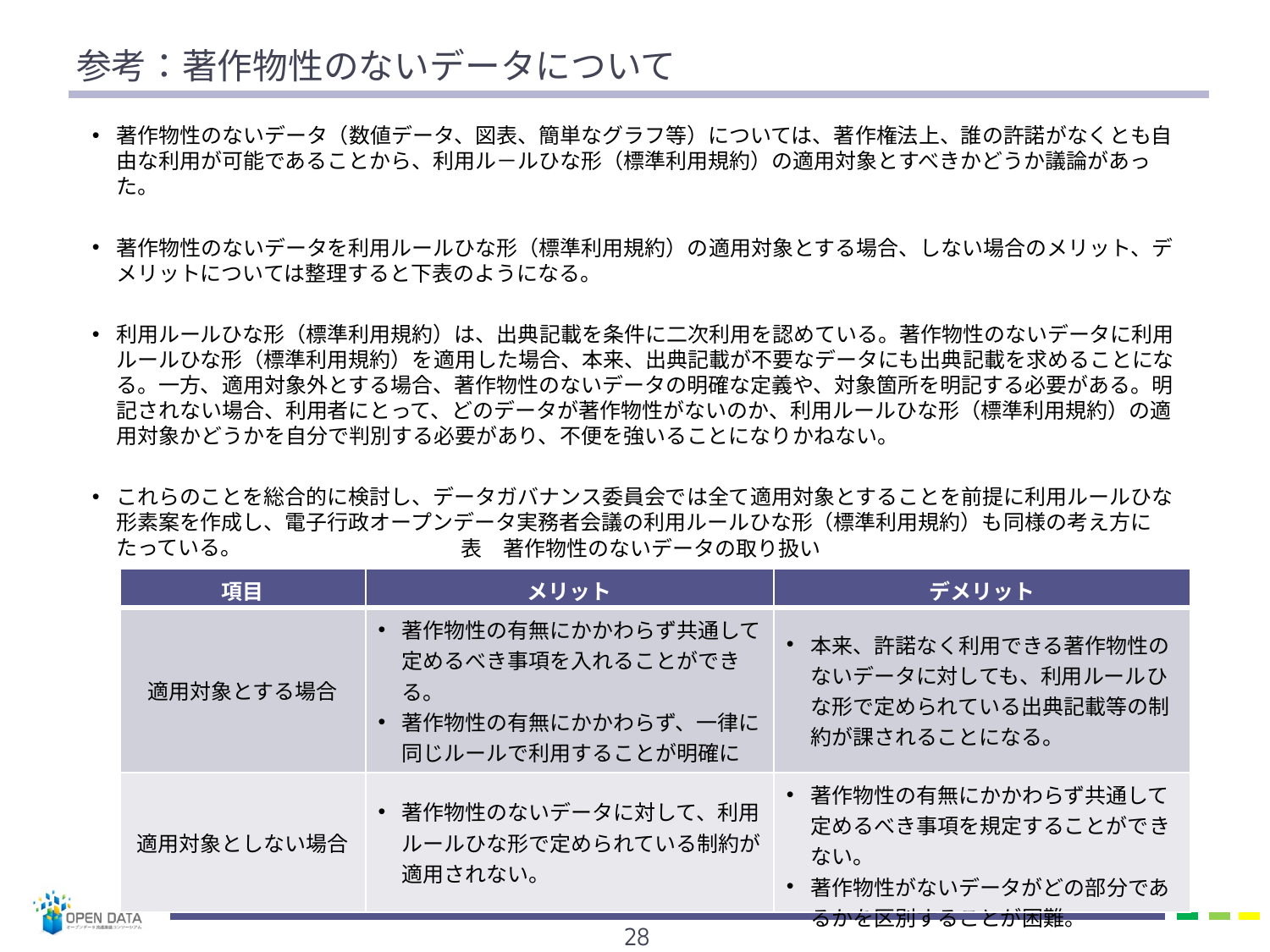

# 参考：著作物性のないデータについて
著作物性のないデータ（数値データ、図表、簡単なグラフ等）については、著作権法上、誰の許諾がなくとも自由な利用が可能であることから、利用ル－ルひな形（標準利用規約）の適用対象とすべきかどうか議論があった。

著作物性のないデータを利用ルールひな形（標準利用規約）の適用対象とする場合、しない場合のメリット、デメリットについては整理すると下表のようになる。

利用ルールひな形（標準利用規約）は、出典記載を条件に二次利用を認めている。著作物性のないデータに利用ルールひな形（標準利用規約）を適用した場合、本来、出典記載が不要なデータにも出典記載を求めることになる。一方、適用対象外とする場合、著作物性のないデータの明確な定義や、対象箇所を明記する必要がある。明記されない場合、利用者にとって、どのデータが著作物性がないのか、利用ルールひな形（標準利用規約）の適用対象かどうかを自分で判別する必要があり、不便を強いることになりかねない。

これらのことを総合的に検討し、データガバナンス委員会では全て適用対象とすることを前提に利用ルールひな形素案を作成し、電子行政オープンデータ実務者会議の利用ルールひな形（標準利用規約）も同様の考え方にたっている。

表　著作物性のないデータの取り扱い
| 項目 | メリット | デメリット |
| --- | --- | --- |
| 適用対象とする場合 | 著作物性の有無にかかわらず共通して定めるべき事項を入れることができる。 著作物性の有無にかかわらず、一律に同じルールで利用することが明確になる。 | 本来、許諾なく利用できる著作物性のないデータに対しても、利用ルールひな形で定められている出典記載等の制約が課されることになる。 |
| 適用対象としない場合 | 著作物性のないデータに対して、利用ルールひな形で定められている制約が適用されない。 | 著作物性の有無にかかわらず共通して定めるべき事項を規定することができない。 著作物性がないデータがどの部分であるかを区別することが困難。 |
【出典】　電子行政オープンデータ実務者会議資料をもとにデータガバナンス委員会事務局作成
28